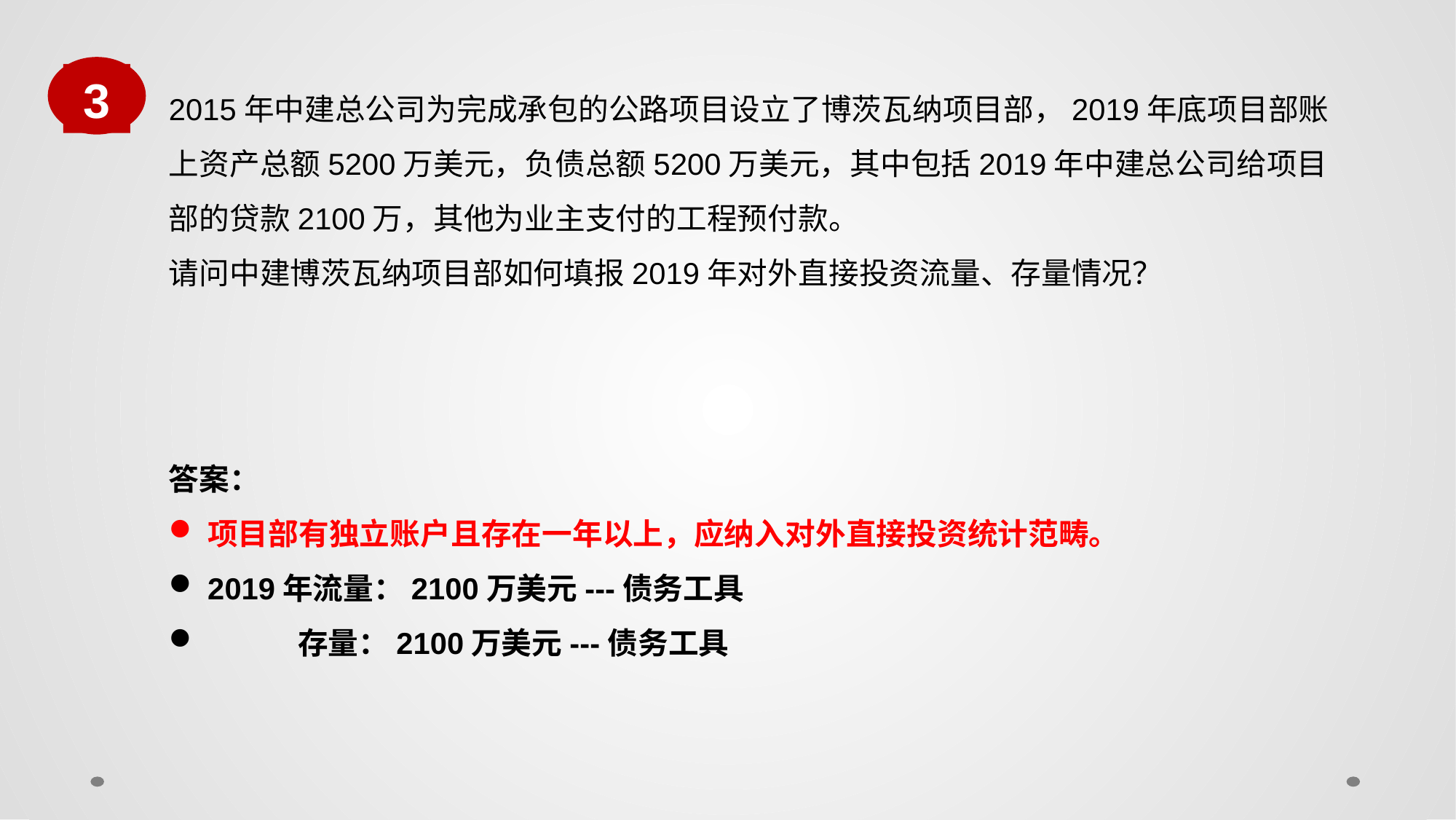

3
2015年中建总公司为完成承包的公路项目设立了博茨瓦纳项目部，2019年底项目部账上资产总额5200万美元，负债总额5200万美元，其中包括2019年中建总公司给项目部的贷款2100万，其他为业主支付的工程预付款。
请问中建博茨瓦纳项目部如何填报2019年对外直接投资流量、存量情况？
答案：
项目部有独立账户且存在一年以上，应纳入对外直接投资统计范畴。
2019年流量：2100万美元---债务工具
            存量：2100万美元---债务工具